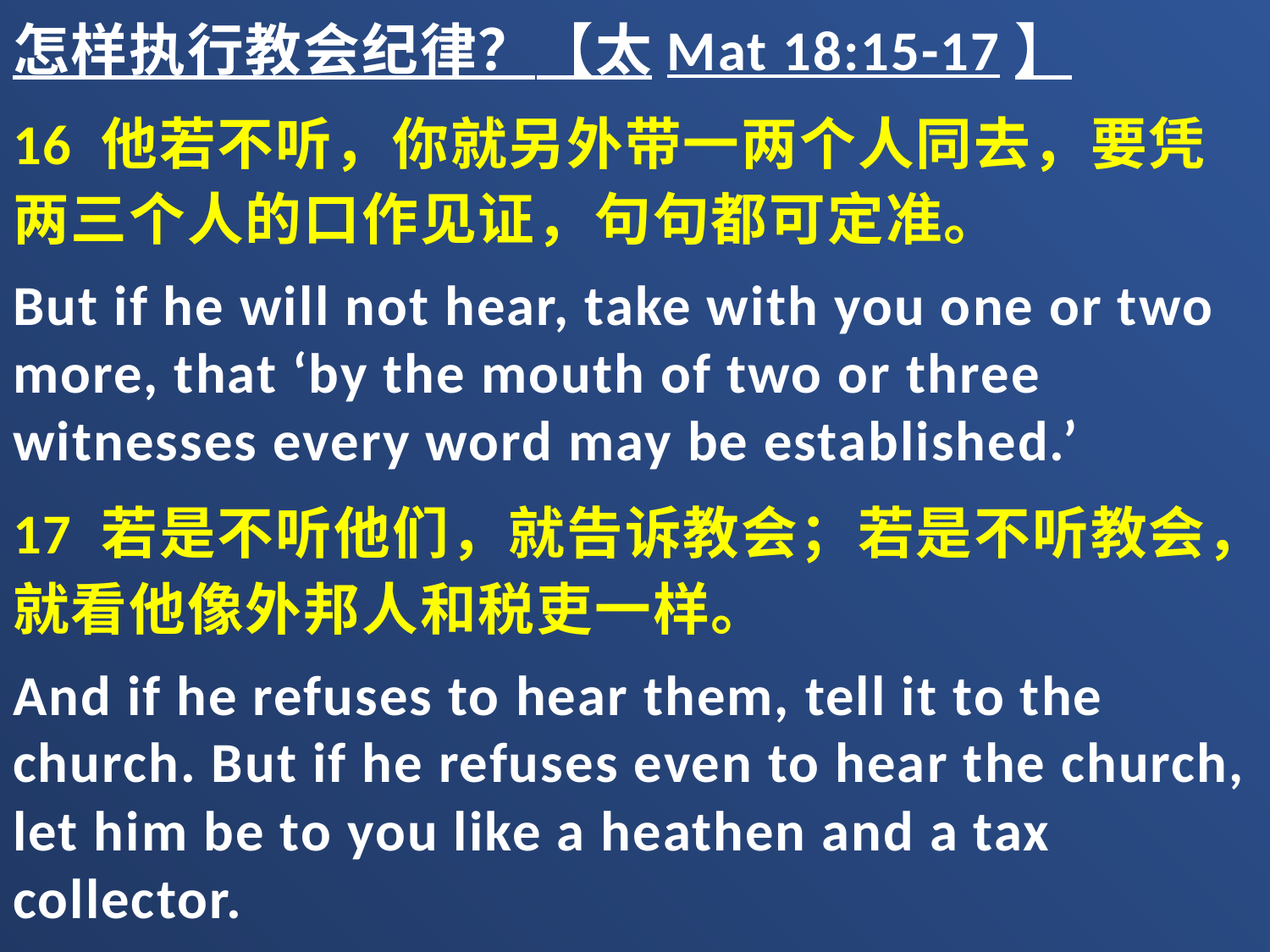

怎样执行教会纪律？【太Mat 18:15-17】
16 他若不听，你就另外带一两个人同去，要凭两三个人的口作见证，句句都可定准。
But if he will not hear, take with you one or two more, that ‘by the mouth of two or three witnesses every word may be established.’
17 若是不听他们，就告诉教会；若是不听教会，就看他像外邦人和税吏一样。
And if he refuses to hear them, tell it to the church. But if he refuses even to hear the church, let him be to you like a heathen and a tax collector.